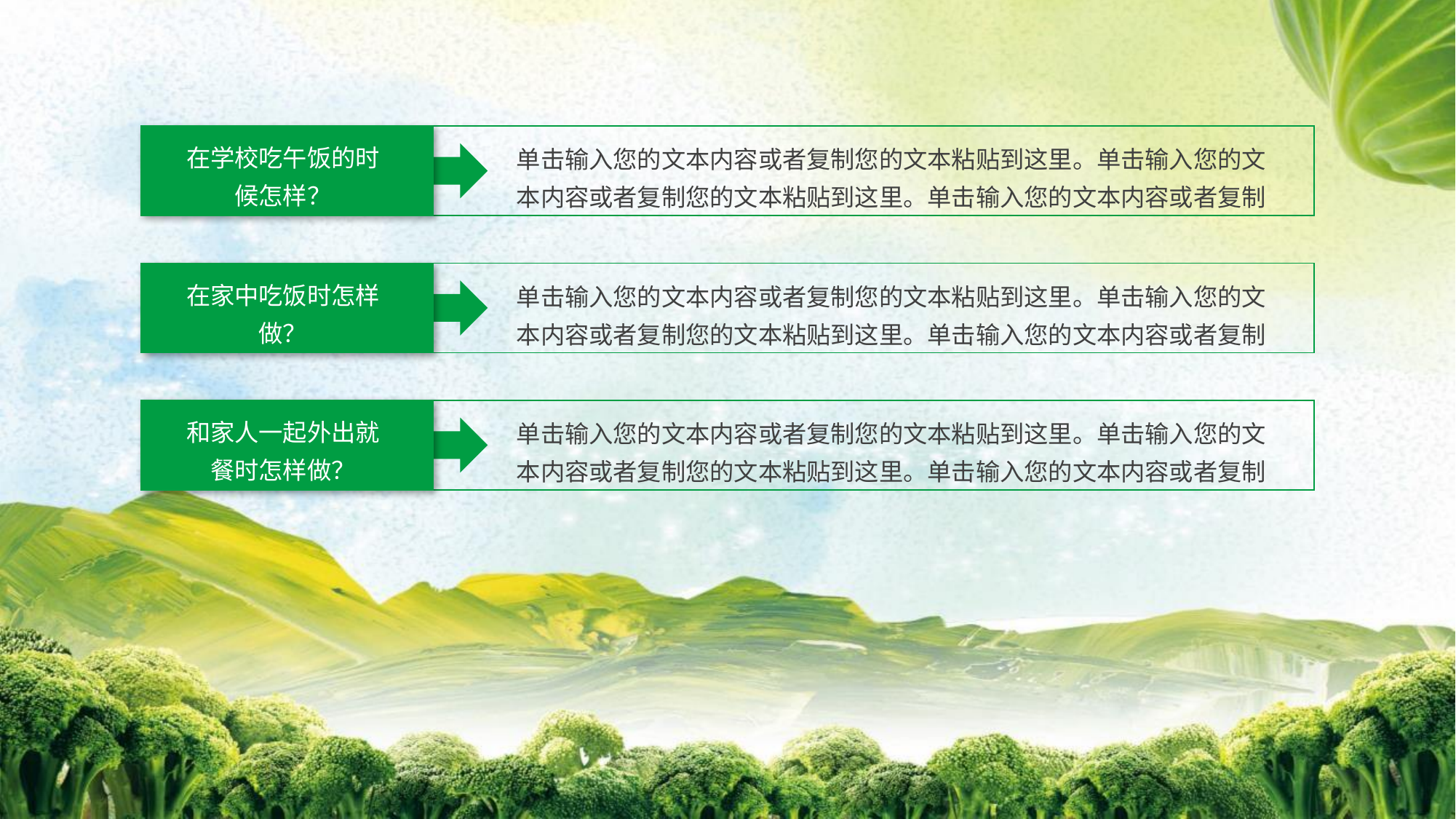

在学校吃午饭的时候怎样？
单击输入您的文本内容或者复制您的文本粘贴到这里。单击输入您的文本内容或者复制您的文本粘贴到这里。单击输入您的文本内容或者复制

在家中吃饭时怎样做？
单击输入您的文本内容或者复制您的文本粘贴到这里。单击输入您的文本内容或者复制您的文本粘贴到这里。单击输入您的文本内容或者复制

和家人一起外出就餐时怎样做？
单击输入您的文本内容或者复制您的文本粘贴到这里。单击输入您的文本内容或者复制您的文本粘贴到这里。单击输入您的文本内容或者复制